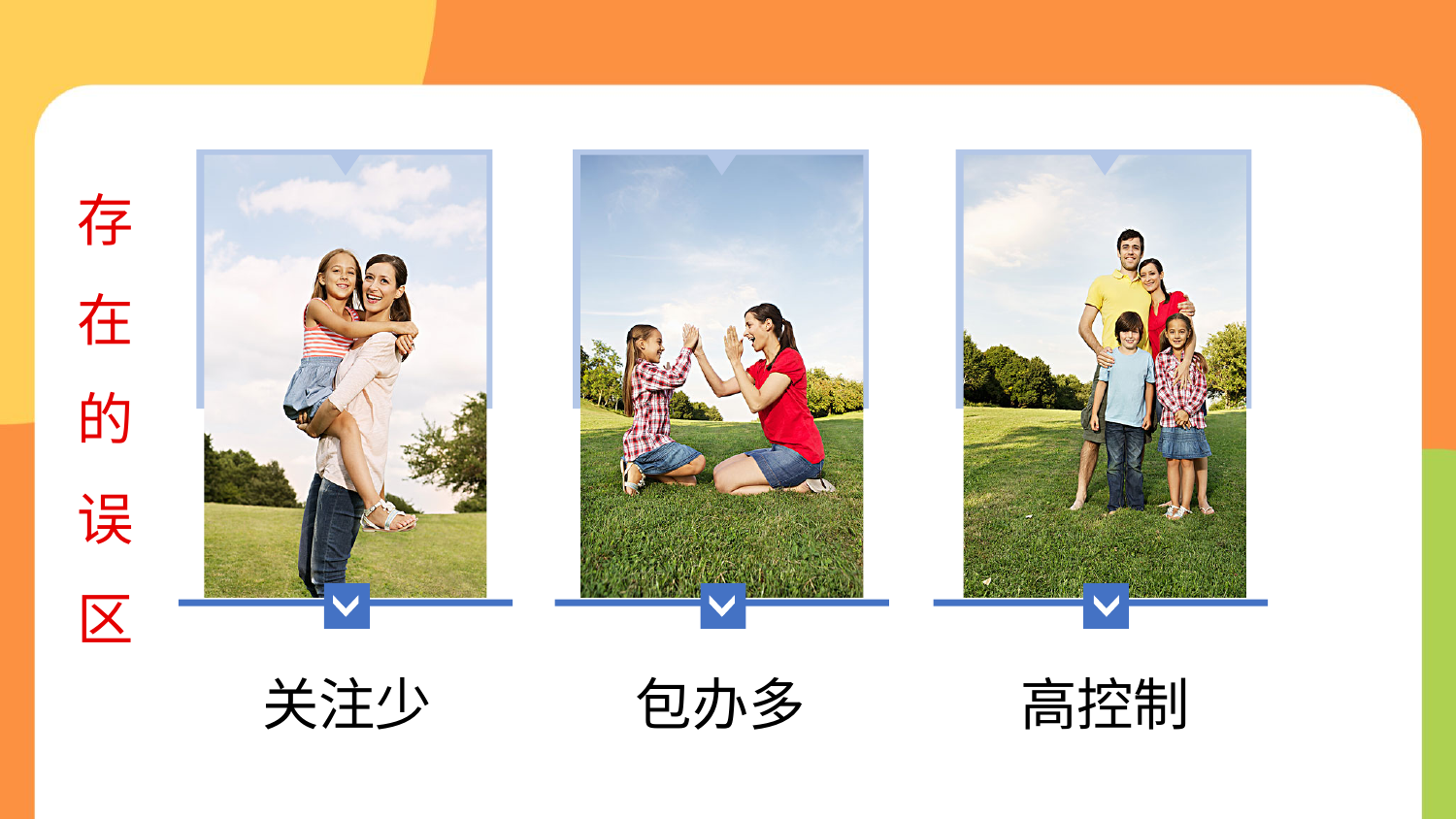

存
在
的
误
区

关注少
包办多
高控制